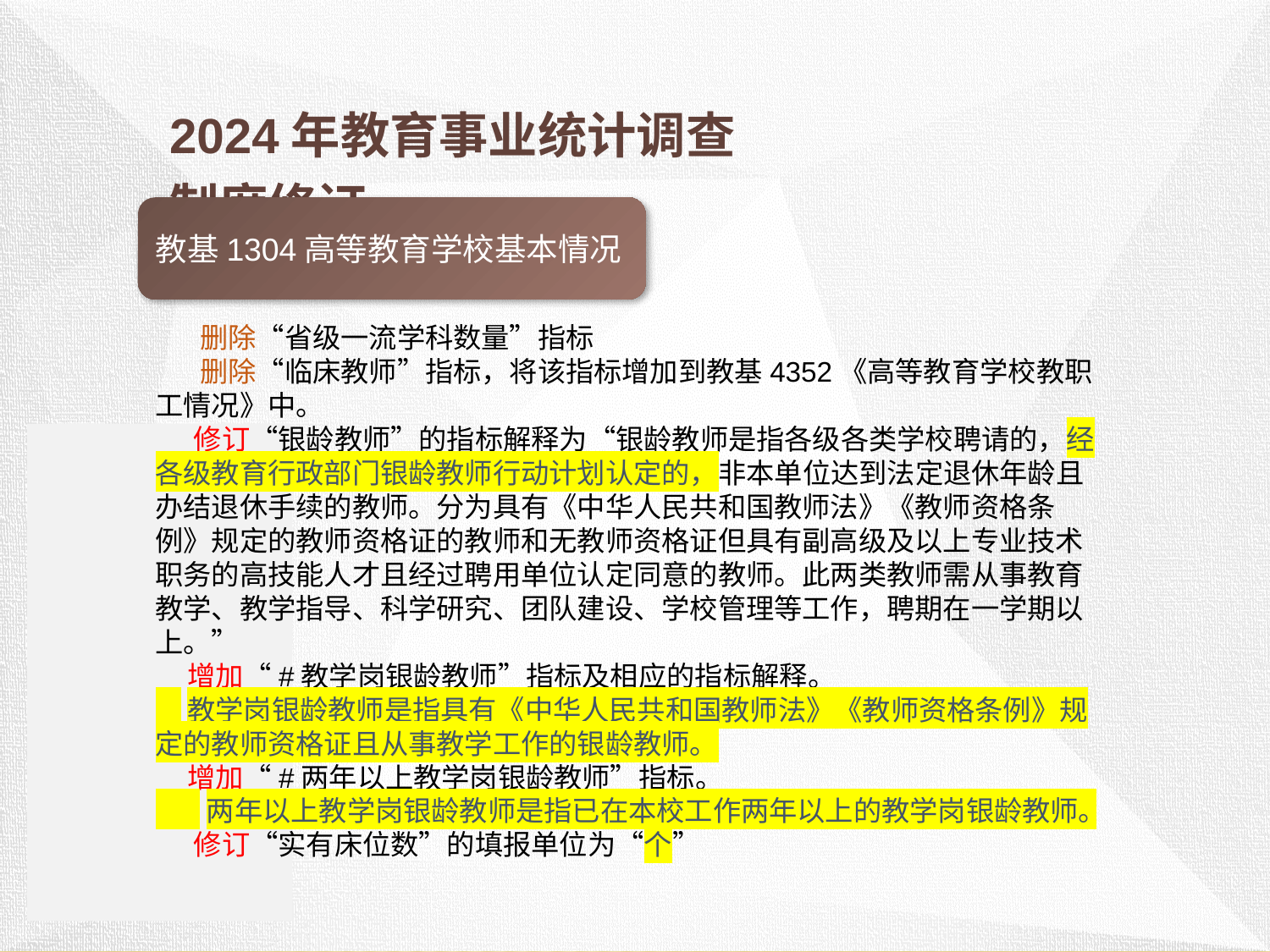

2024年教育事业统计调查制度修订
教基1304高等教育学校基本情况

      删除“省级一流学科数量”指标
      删除“临床教师”指标，将该指标增加到教基4352《高等教育学校教职工情况》中。
     修订“银龄教师”的指标解释为“银龄教师是指各级各类学校聘请的，经各级教育行政部门银龄教师行动计划认定的，非本单位达到法定退休年龄且办结退休手续的教师。分为具有《中华人民共和国教师法》《教师资格条例》规定的教师资格证的教师和无教师资格证但具有副高级及以上专业技术职务的高技能人才且经过聘用单位认定同意的教师。此两类教师需从事教育教学、教学指导、科学研究、团队建设、学校管理等工作，聘期在一学期以上。”
    增加“#教学岗银龄教师”指标及相应的指标解释。
    教学岗银龄教师是指具有《中华人民共和国教师法》《教师资格条例》规定的教师资格证且从事教学工作的银龄教师。
    增加“#两年以上教学岗银龄教师”指标。
       两年以上教学岗银龄教师是指已在本校工作两年以上的教学岗银龄教师。
     修订“实有床位数”的填报单位为“个”